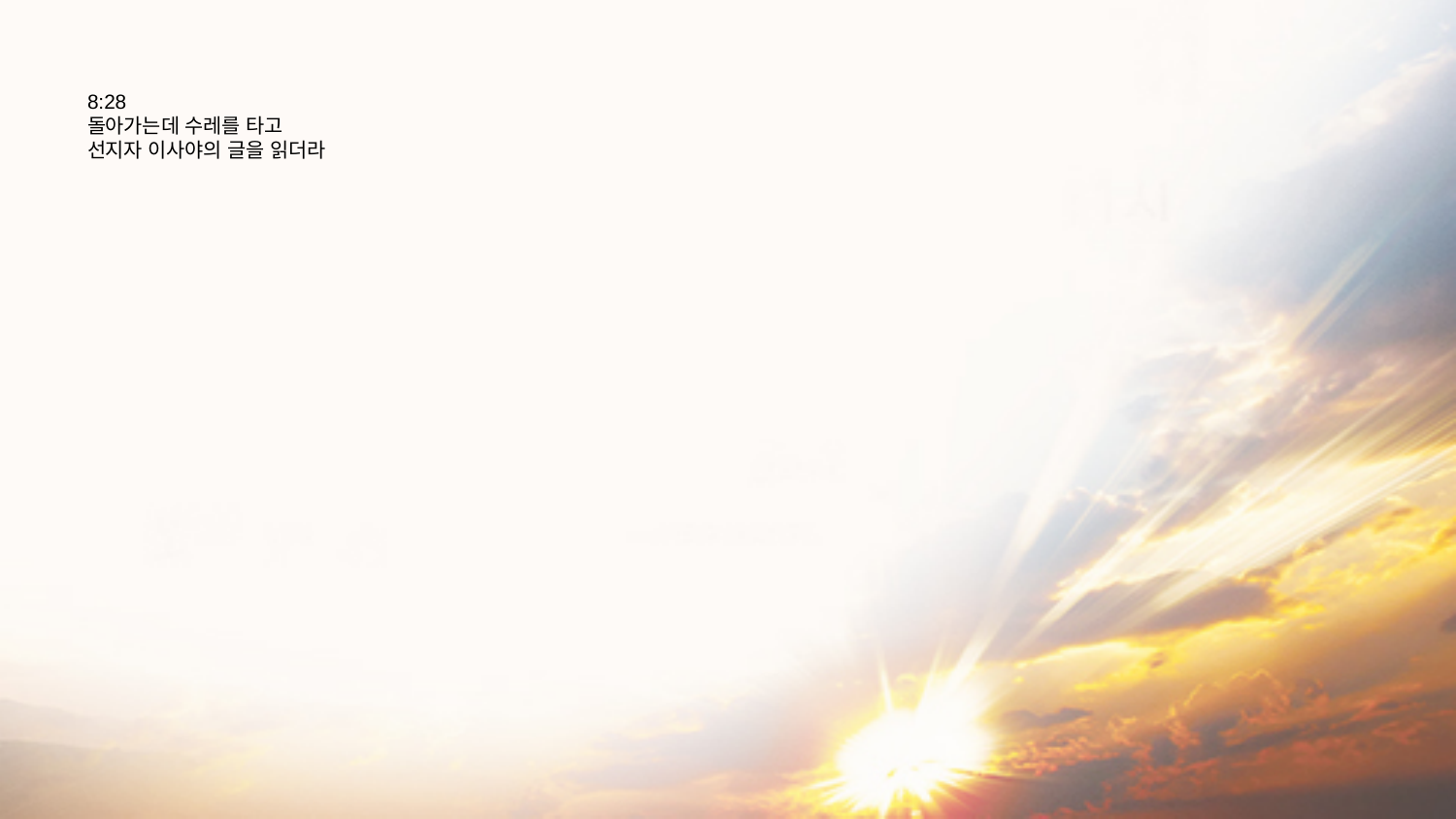

# 8:28 돌아가는데 수레를 타고 선지자 이사야의 글을 읽더라